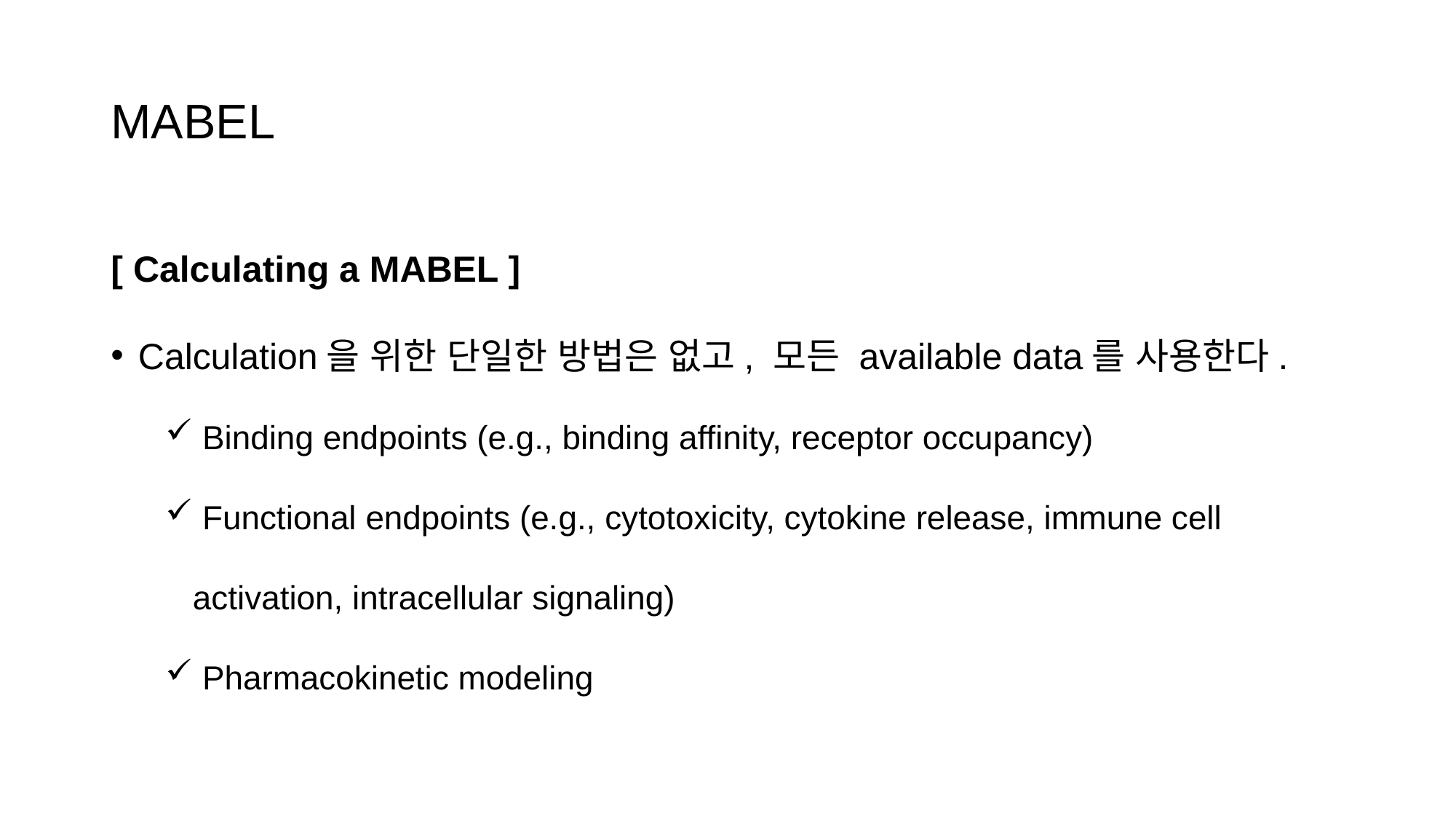

# MABEL
[ Calculating a MABEL ]
Calculation을 위한 단일한 방법은 없고, 모든 available data를 사용한다.
 Binding endpoints (e.g., binding affinity, receptor occupancy)
 Functional endpoints (e.g., cytotoxicity, cytokine release, immune cell activation, intracellular signaling)
 Pharmacokinetic modeling